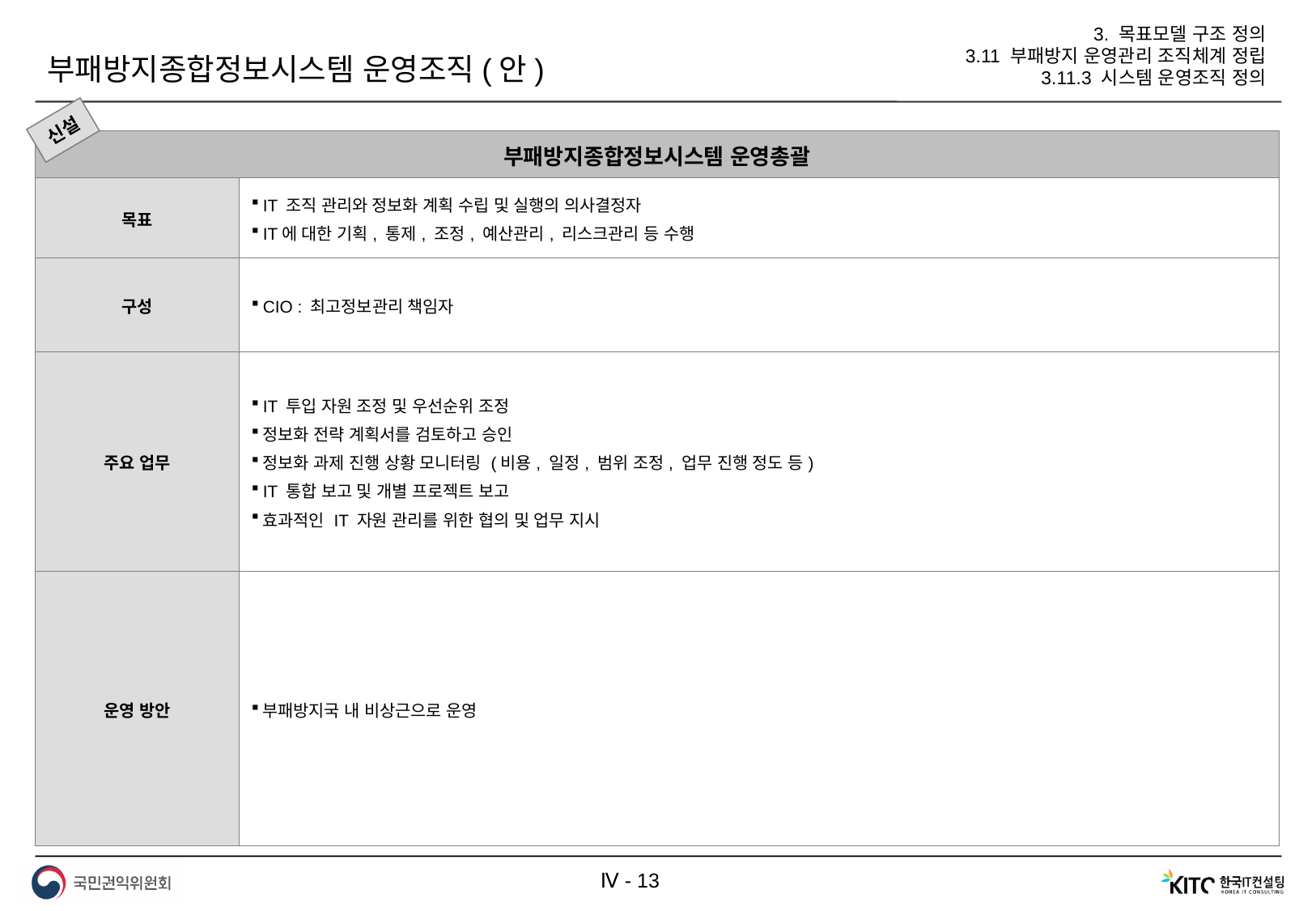

3. 목표모델 구조 정의
3.11 부패방지 운영관리 조직체계 정립
3.11.3 시스템 운영조직 정의
부패방지종합정보시스템 운영조직(안)
신설
| 부패방지종합정보시스템 운영총괄 |  |
| --- | --- |
| 목표 | IT 조직 관리와 정보화 계획 수립 및 실행의 의사결정자 IT에 대한 기획, 통제, 조정, 예산관리, 리스크관리 등 수행 |
| 구성 | CIO : 최고정보관리 책임자 |
| 주요 업무 | IT 투입 자원 조정 및 우선순위 조정 정보화 전략 계획서를 검토하고 승인 정보화 과제 진행 상황 모니터링 (비용, 일정, 범위 조정, 업무 진행 정도 등) IT 통합 보고 및 개별 프로젝트 보고 효과적인 IT 자원 관리를 위한 협의 및 업무 지시 |
| 운영 방안 | 부패방지국 내 비상근으로 운영 |